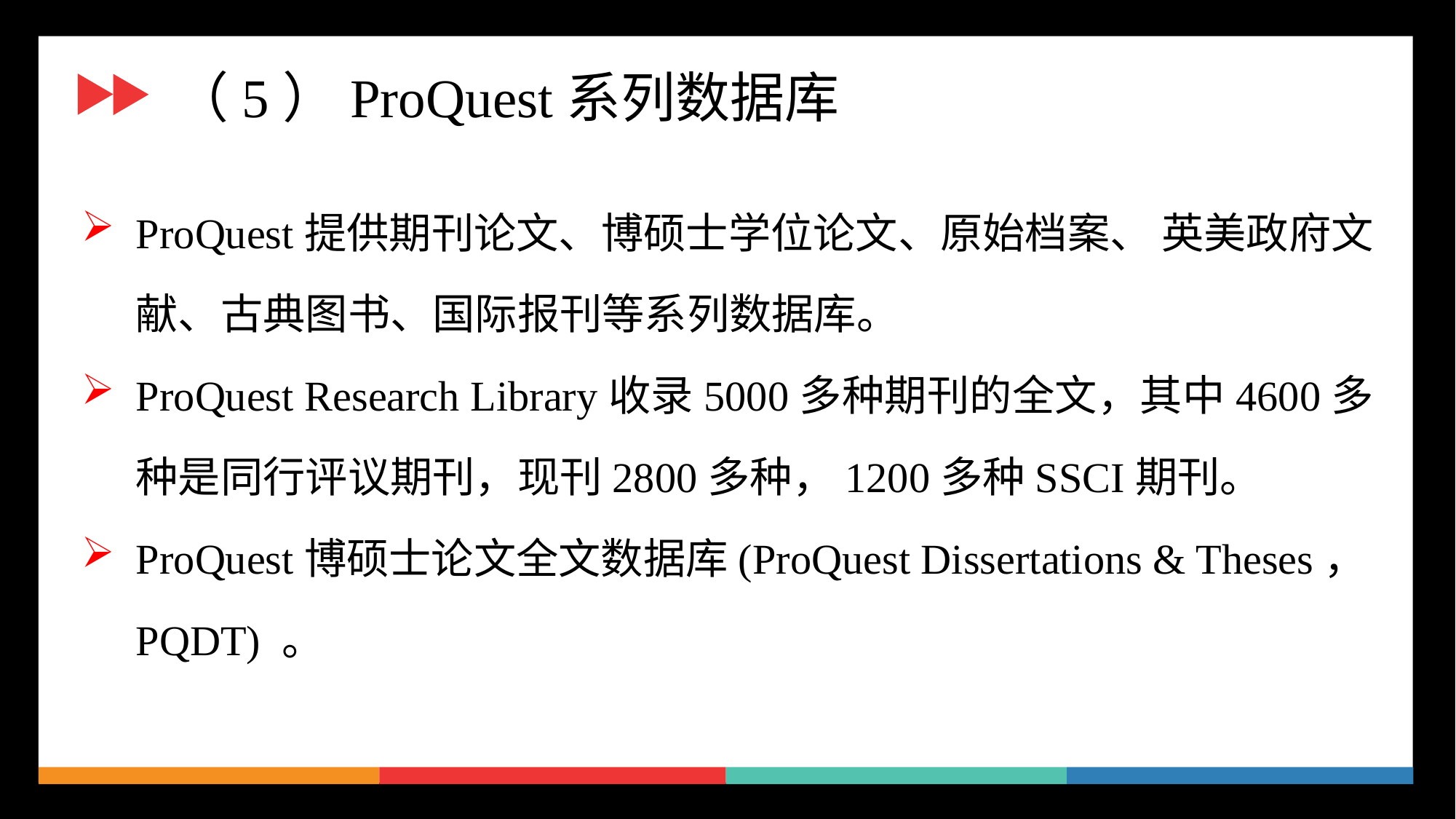

（5）ProQuest系列数据库

ProQuest提供期刊论文、博硕士学位论文、原始档案、 英美政府文献、古典图书、国际报刊等系列数据库。
ProQuest Research Library收录5000多种期刊的全文，其中4600多种是同行评议期刊，现刊2800多种，1200多种SSCI期刊。
ProQuest博硕士论文全文数据库(ProQuest Dissertations & Theses，PQDT) 。